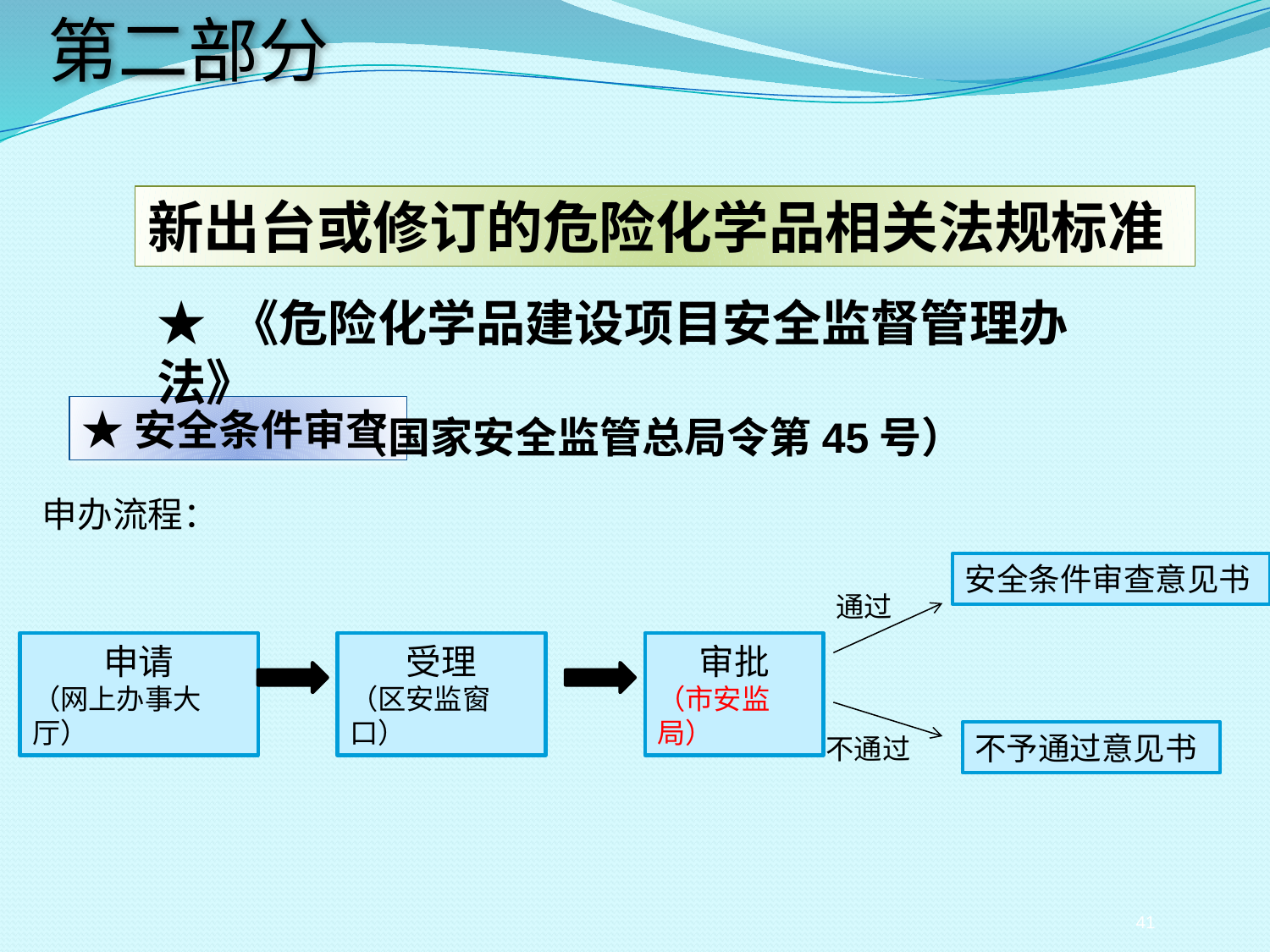

第二部分
新出台或修订的危险化学品相关法规标准
★ 《危险化学品建设项目安全监督管理办法》
（国家安全监管总局令第45号）
★安全条件审查
申办流程：
安全条件审查意见书
通过
申请
（网上办事大厅）
受理
（区安监窗口）
审批
（市安监局）

不予通过意见书
不通过
41